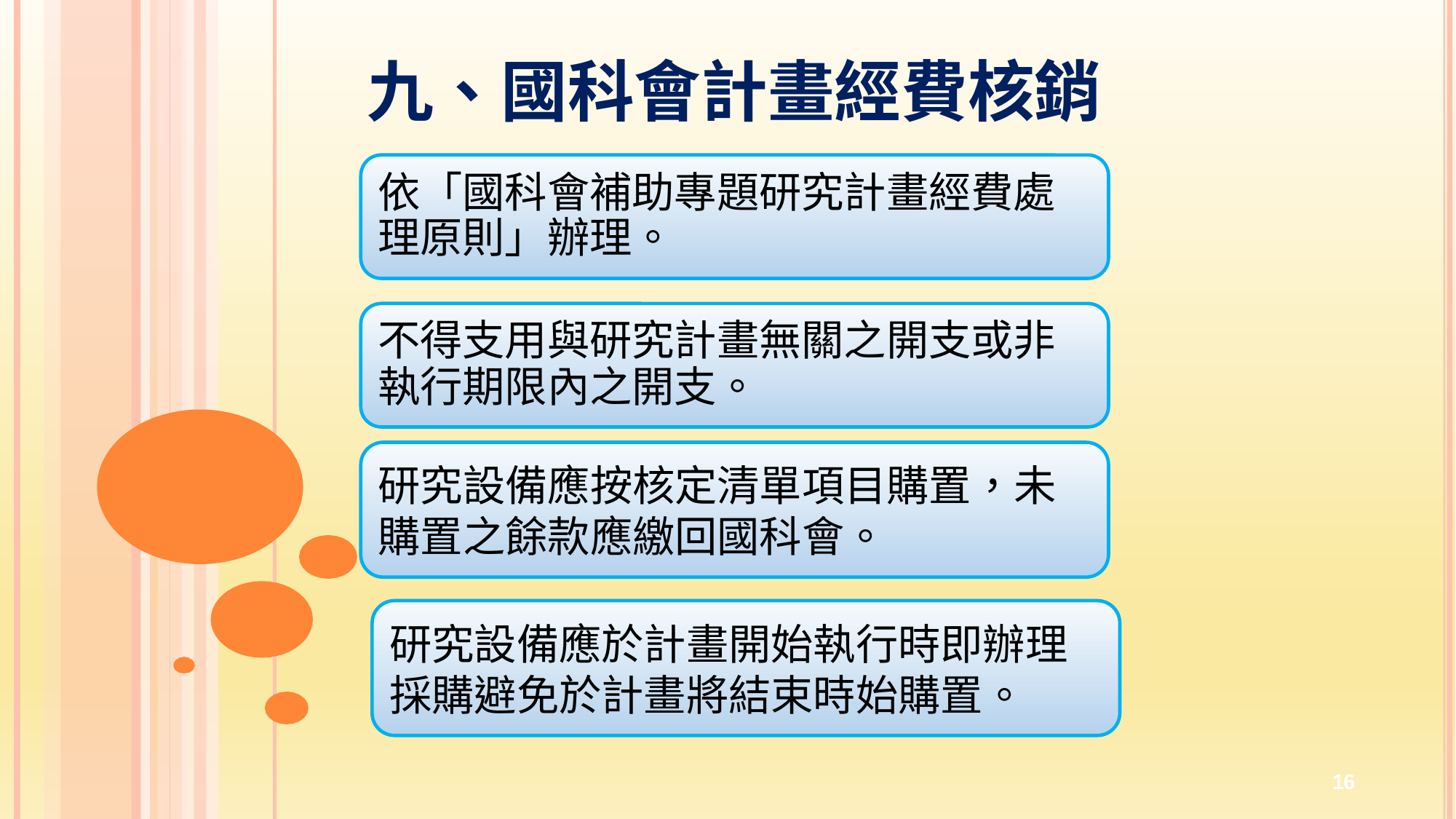

# 九、國科會計畫經費核銷
依「國科會補助專題研究計畫經費處理原則」辦理。

不得支用與研究計畫無關之開支或非執行期限內之開支。
研究設備應按核定清單項目購置，未購置之餘款應繳回國科會。
研究設備應於計畫開始執行時即辦理採購避免於計畫將結束時始購置。
3
16